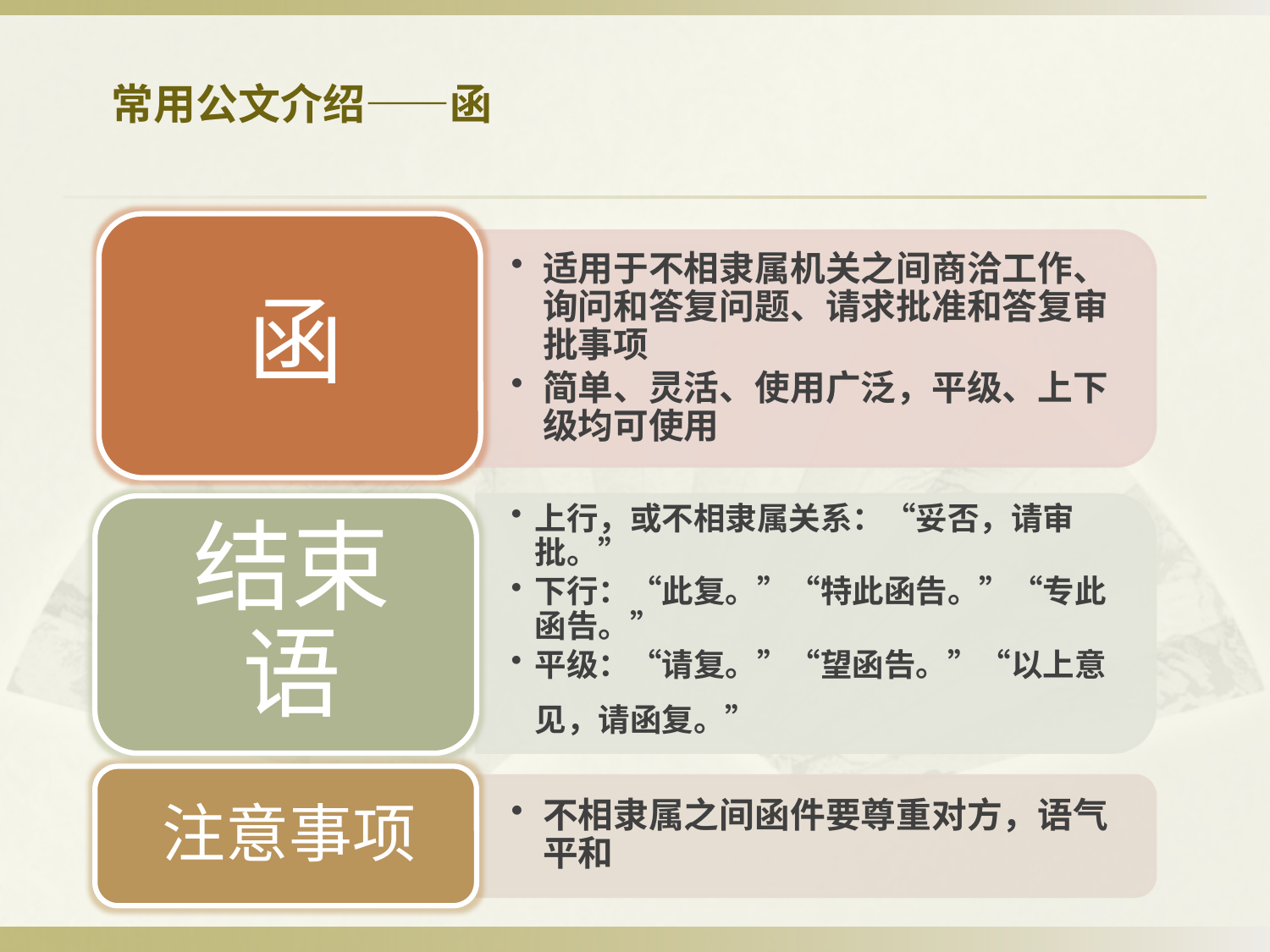

常用公文介绍——函
适用于不相隶属机关之间商洽工作、询问和答复问题、请求批准和答复审批事项
简单、灵活、使用广泛，平级、上下级均可使用
函
上行，或不相隶属关系：“妥否，请审批。”
下行：“此复。”“特此函告。”“专此函告。”
平级：“请复。”“望函告。”“以上意见，请函复。”
结束语
不相隶属之间函件要尊重对方，语气平和
注意事项